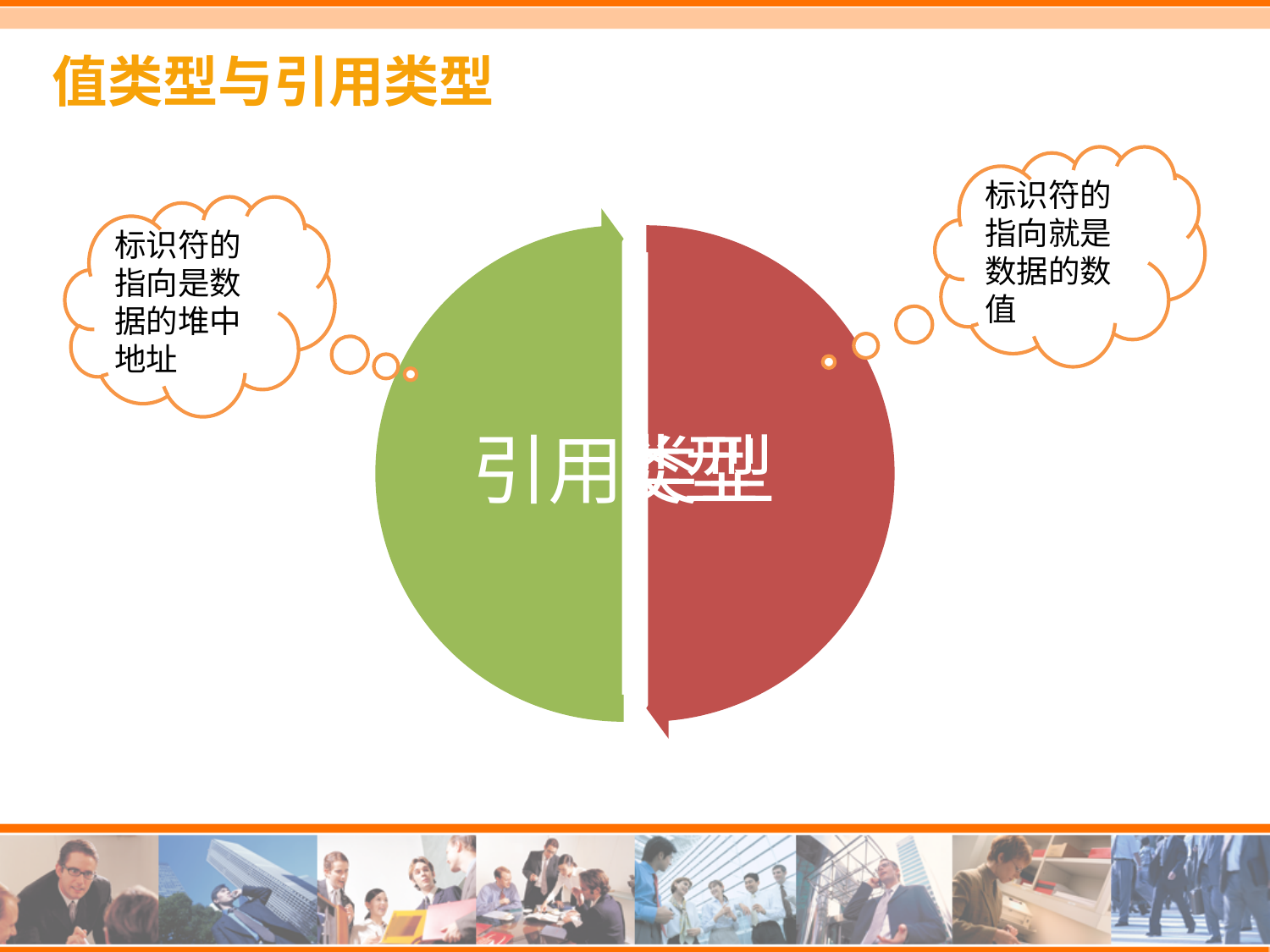

# 值类型与引用类型
标识符的指向就是数据的数值
值类型
引用类型
标识符的指向是数据的堆中地址